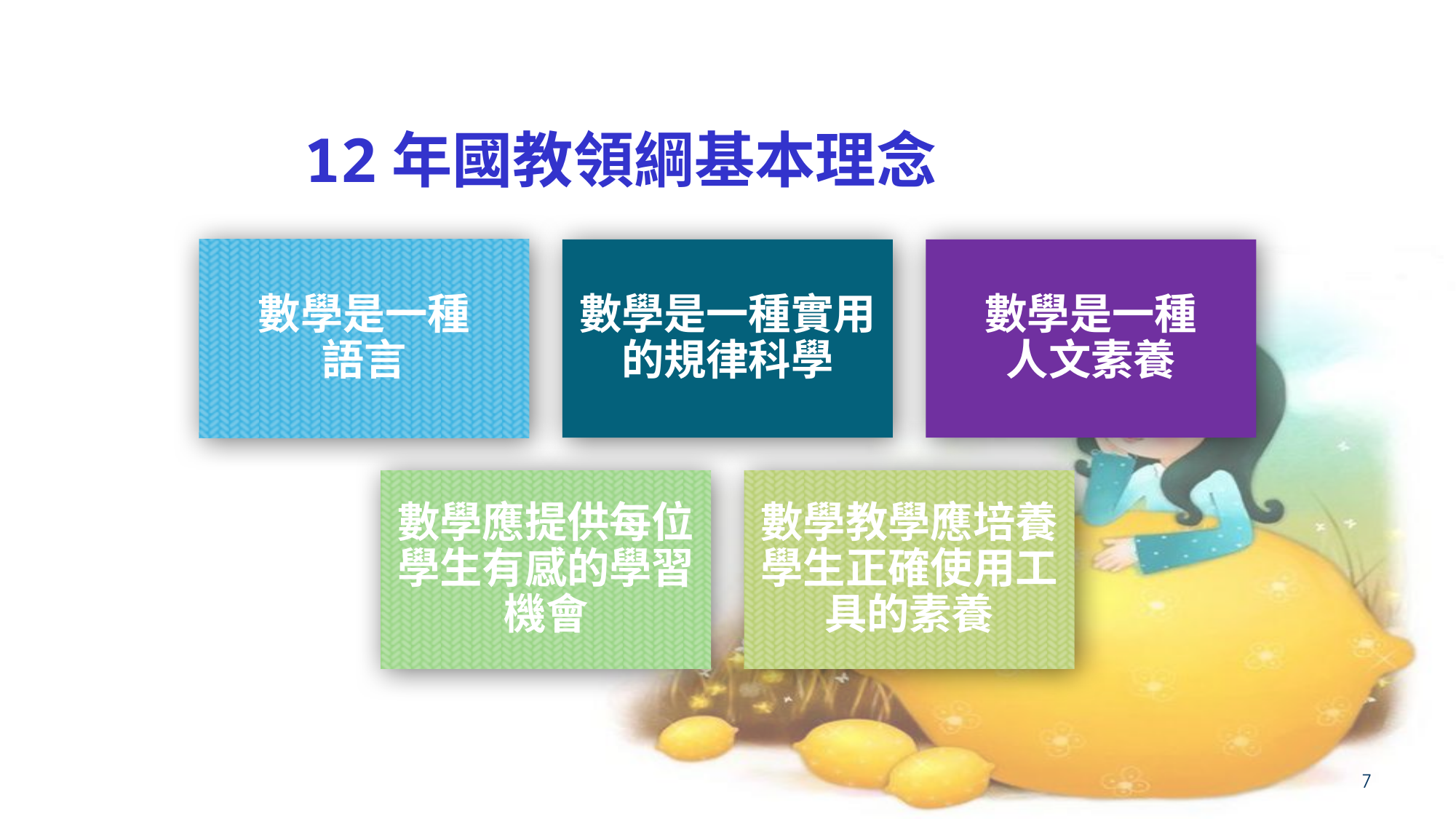

12年國教領綱基本理念
數學是一種
語言
數學是一種實用的規律科學
數學是一種
人文素養
數學應提供每位學生有感的學習機會
數學教學應培養學生正確使用工具的素養
7